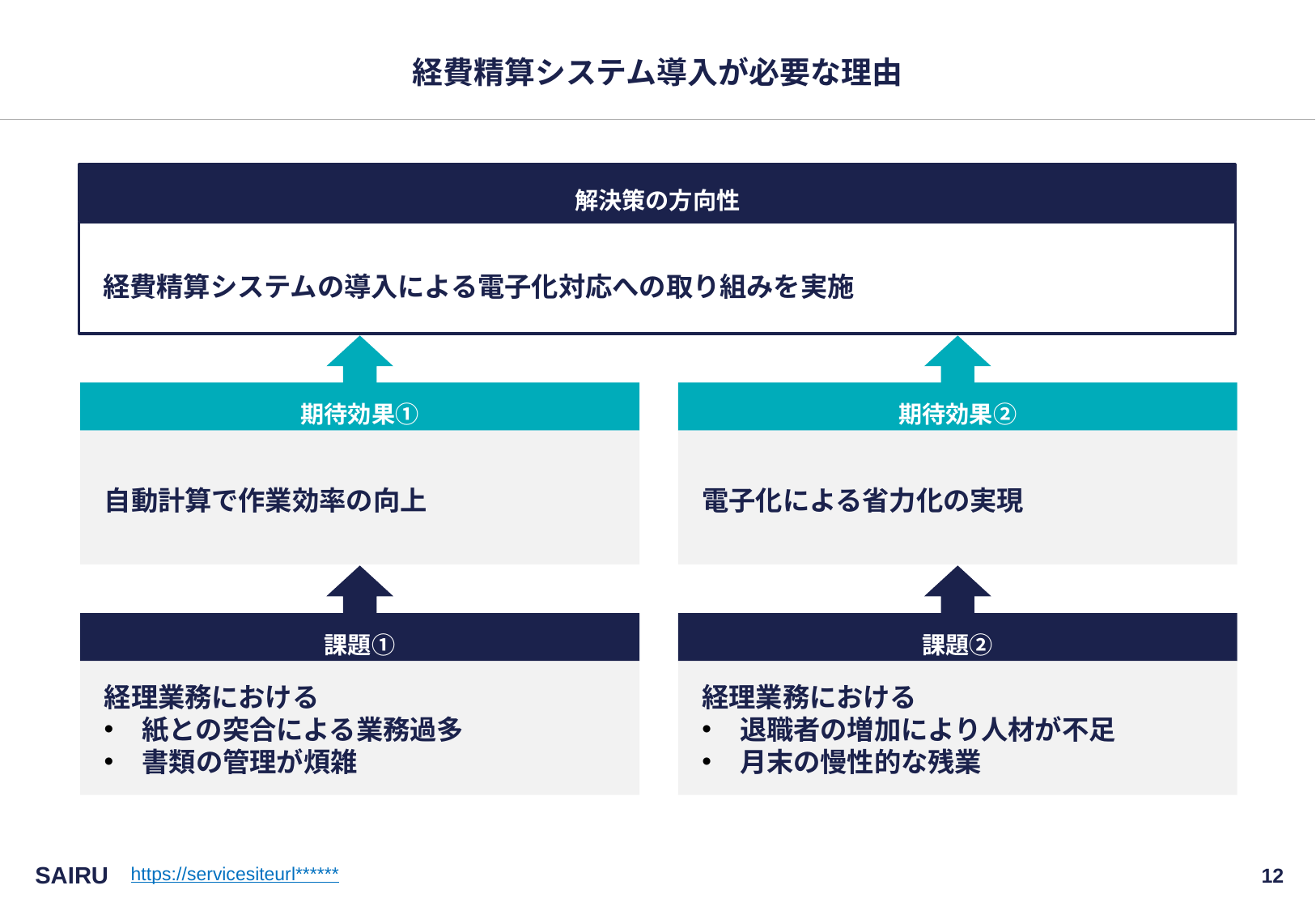

# 経費精算システム導入が必要な理由
解決策の方向性
経費精算システムの導入による電子化対応への取り組みを実施

期待効果①
自動計算で作業効率の向上

期待効果②
電子化による省力化の実現

課題①
経理業務における
紙との突合による業務過多
書類の管理が煩雑

課題②
経理業務における
退職者の増加により人材が不足
月末の慢性的な残業
SAIRU
12
https://servicesiteurl******